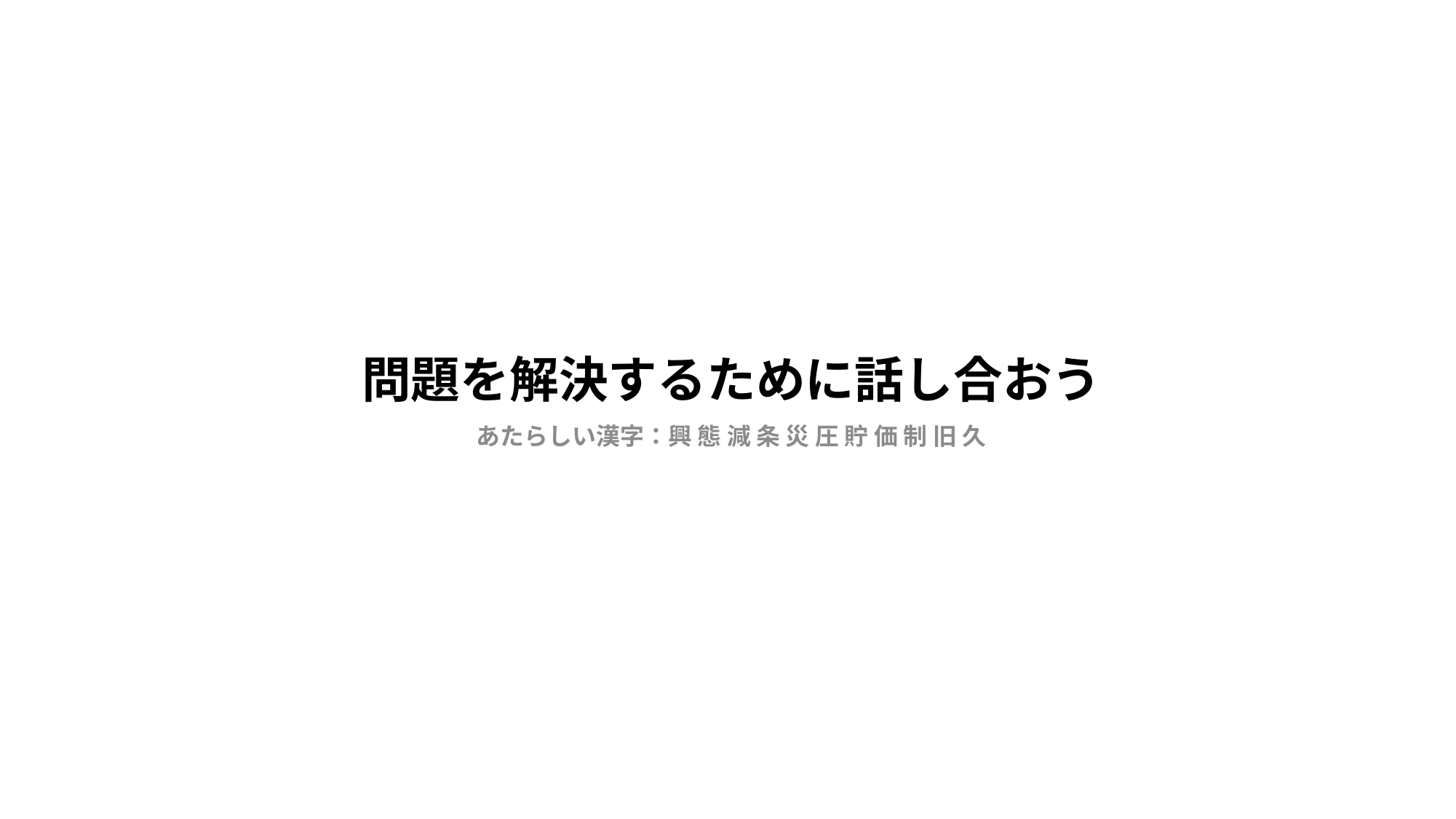

# 問題を解決するために話し合おう
あたらしい漢字：興 態 減 条 災 圧 貯 価 制 旧 久